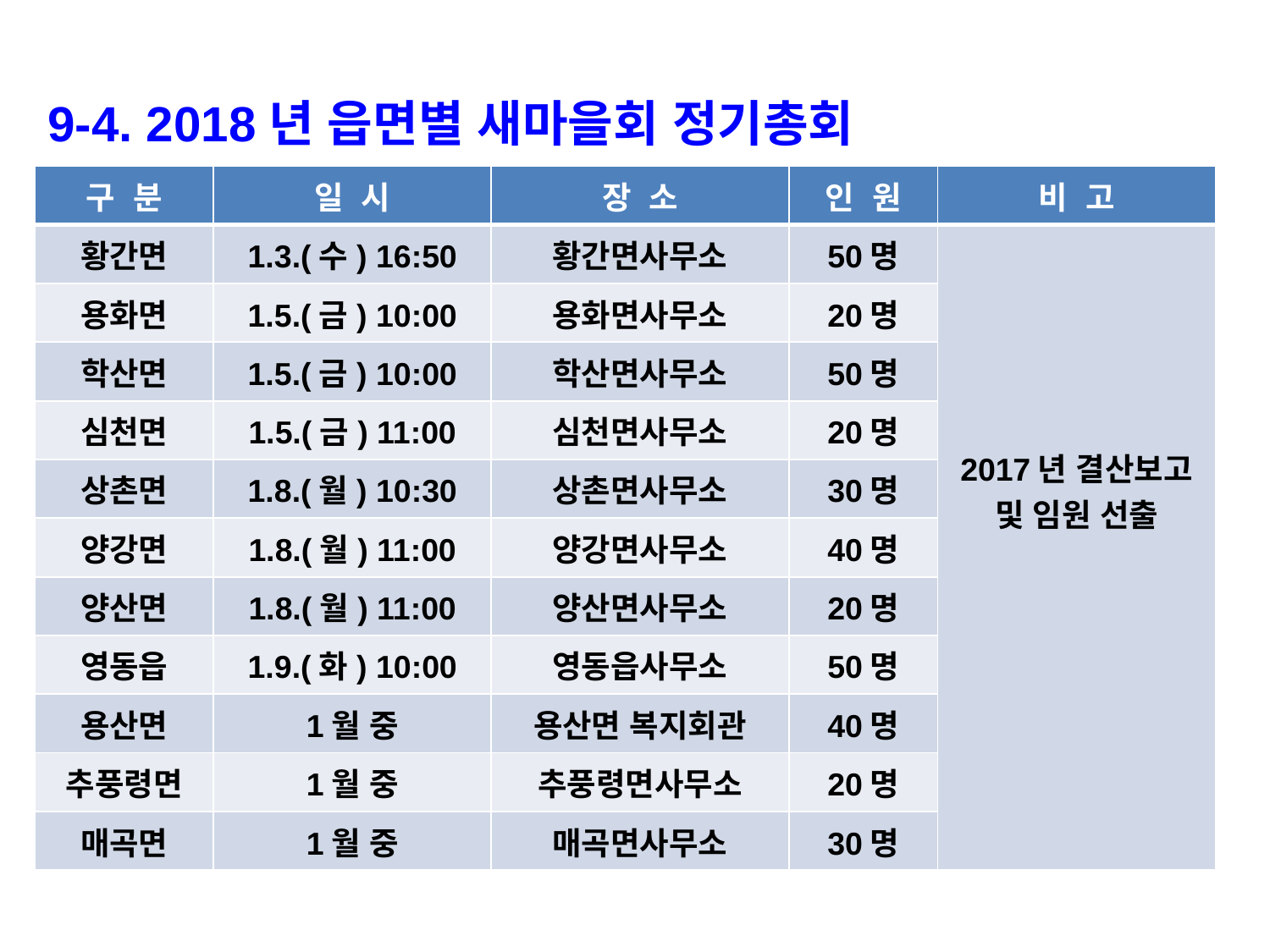

9-4. 2018년 읍면별 새마을회 정기총회

| 구 분 | 일 시 | 장 소 | 인 원 | 비 고 |
| --- | --- | --- | --- | --- |
| 황간면 | 1.3.(수) 16:50 | 황간면사무소 | 50명 | 2017년 결산보고 및 임원 선출 |
| 용화면 | 1.5.(금) 10:00 | 용화면사무소 | 20명 |  |
| 학산면 | 1.5.(금) 10:00 | 학산면사무소 | 50명 |  |
| 심천면 | 1.5.(금) 11:00 | 심천면사무소 | 20명 |  |
| 상촌면 | 1.8.(월) 10:30 | 상촌면사무소 | 30명 |  |
| 양강면 | 1.8.(월) 11:00 | 양강면사무소 | 40명 |  |
| 양산면 | 1.8.(월) 11:00 | 양산면사무소 | 20명 |  |
| 영동읍 | 1.9.(화) 10:00 | 영동읍사무소 | 50명 |  |
| 용산면 | 1월 중 | 용산면 복지회관 | 40명 |  |
| 추풍령면 | 1월 중 | 추풍령면사무소 | 20명 |  |
| 매곡면 | 1월 중 | 매곡면사무소 | 30명 |  |